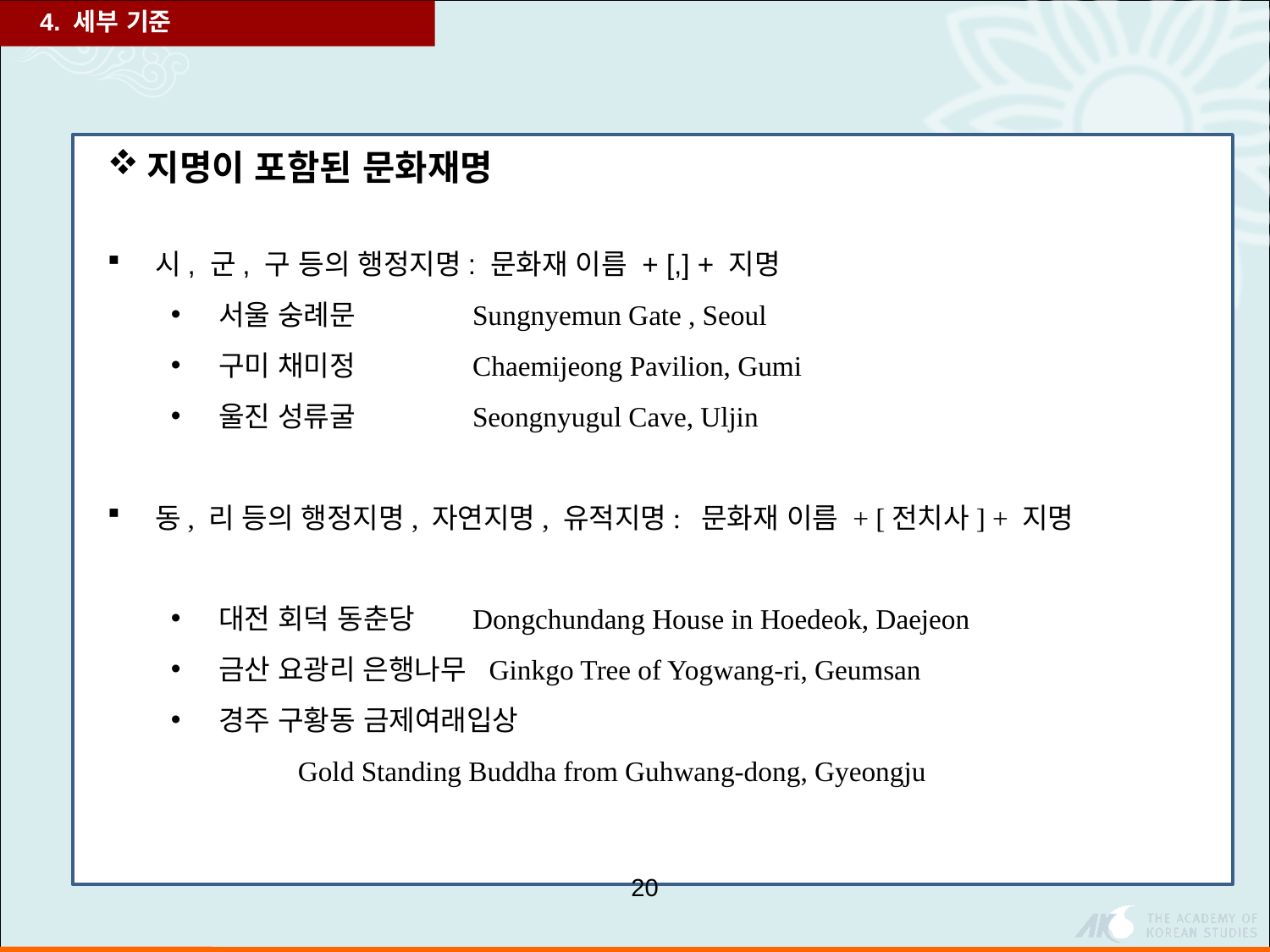

4. 세부 기준

지명이 포함된 문화재명

시, 군, 구 등의 행정지명: 문화재 이름 + [,] + 지명
서울 숭례문  	Sungnyemun Gate , Seoul
구미 채미정  	Chaemijeong Pavilion, Gumi
울진 성류굴  	Seongnyugul Cave, Uljin

동, 리 등의 행정지명, 자연지명, 유적지명:  문화재 이름 + [전치사] + 지명

대전 회덕 동춘당  	Dongchundang House in Hoedeok, Daejeon
금산 요광리 은행나무  Ginkgo Tree of Yogwang-ri, Geumsan
경주 구황동 금제여래입상
	Gold Standing Buddha from Guhwang-dong, Gyeongju
20